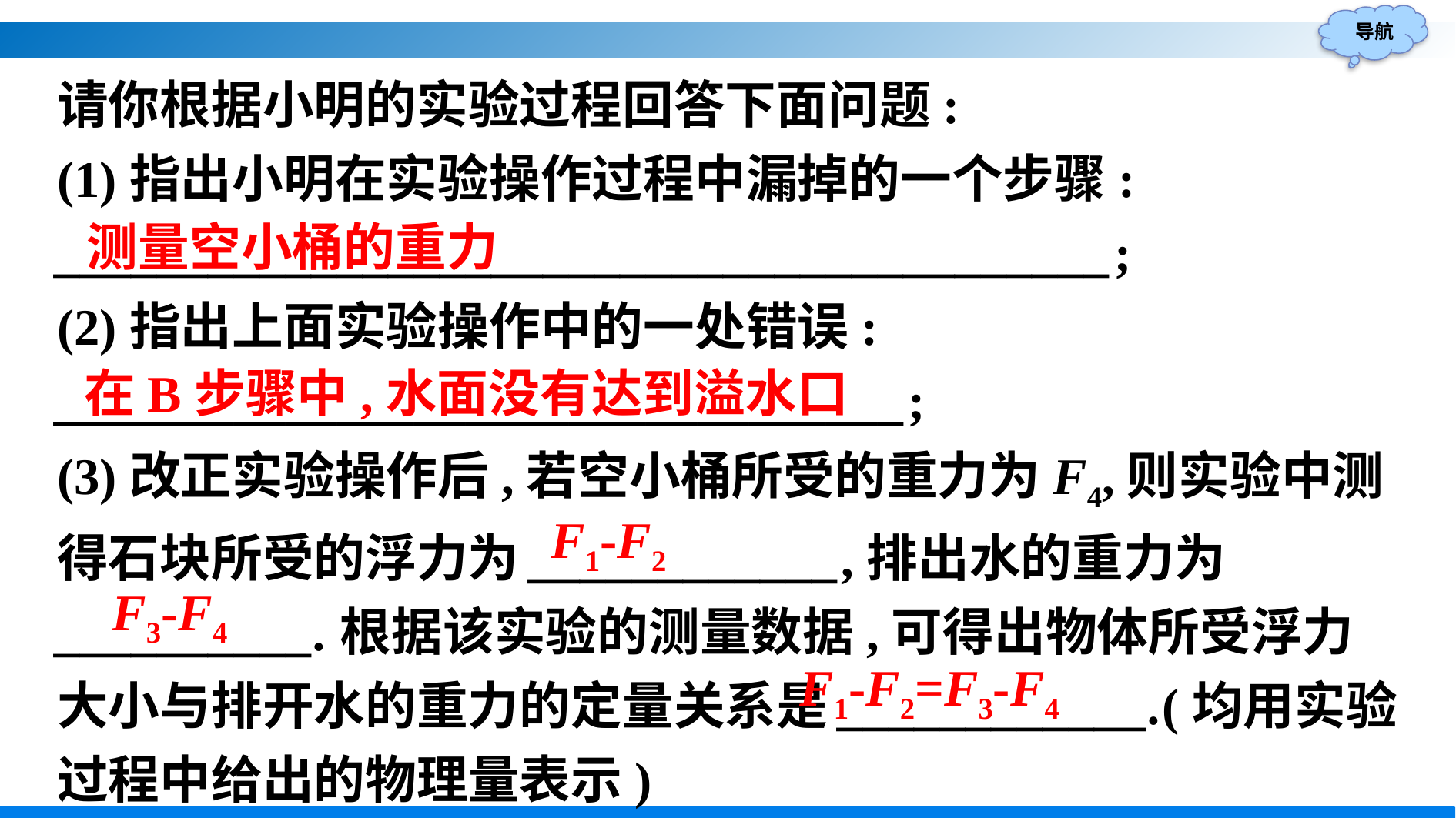

请你根据小明的实验过程回答下面问题:
(1)指出小明在实验操作过程中漏掉的一个步骤:
_________________________________________;
(2)指出上面实验操作中的一处错误:
_________________________________;
(3)改正实验操作后,若空小桶所受的重力为F4,则实验中测得石块所受的浮力为____________,排出水的重力为__________.根据该实验的测量数据,可得出物体所受浮力大小与排开水的重力的定量关系是____________.(均用实验过程中给出的物理量表示)
测量空小桶的重力
在B步骤中,水面没有达到溢水口
F1-F2
F3-F4
F1-F2=F3-F4